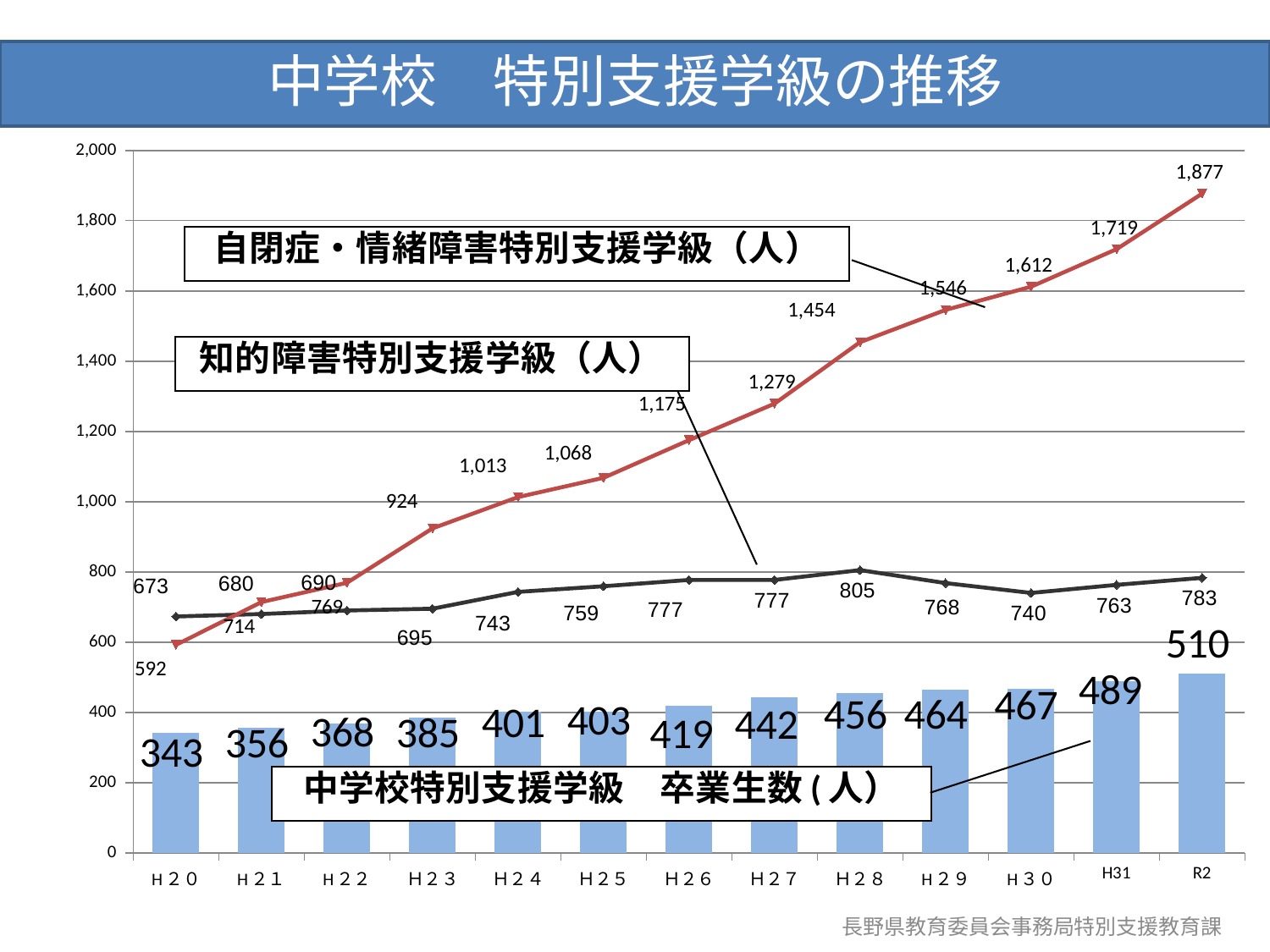

中学校　特別支援学級の推移

### Chart

| Category | 学級数 | 知的障害 | 自閉症・情緒障害 |
|---|---|---|---|
| H２０ | 343.0 | 673.0 | 592.0 |
| H２１ | 356.0 | 680.0 | 714.0 |
| H２２ | 368.0 | 690.0 | 769.0 |
| Ｈ２３ | 385.0 | 695.0 | 924.0 |
| Ｈ２４ | 401.0 | 743.0 | 1013.0 |
| Ｈ２５ | 403.0 | 759.0 | 1068.0 |
| Ｈ２６ | 419.0 | 777.0 | 1175.0 |
| Ｈ２７ | 442.0 | 777.0 | 1279.0 |
| Ｈ２８ | 456.0 | 805.0 | 1454.0 |
| H２９ | 464.0 | 768.0 | 1546.0 |
| H３０ | 467.0 | 740.0 | 1612.0 |
| H31 | 489.0 | 763.0 | 1719.0 |
| R2 | 510.0 | 783.0 | 1877.0 |
長野県教育委員会事務局特別支援教育課